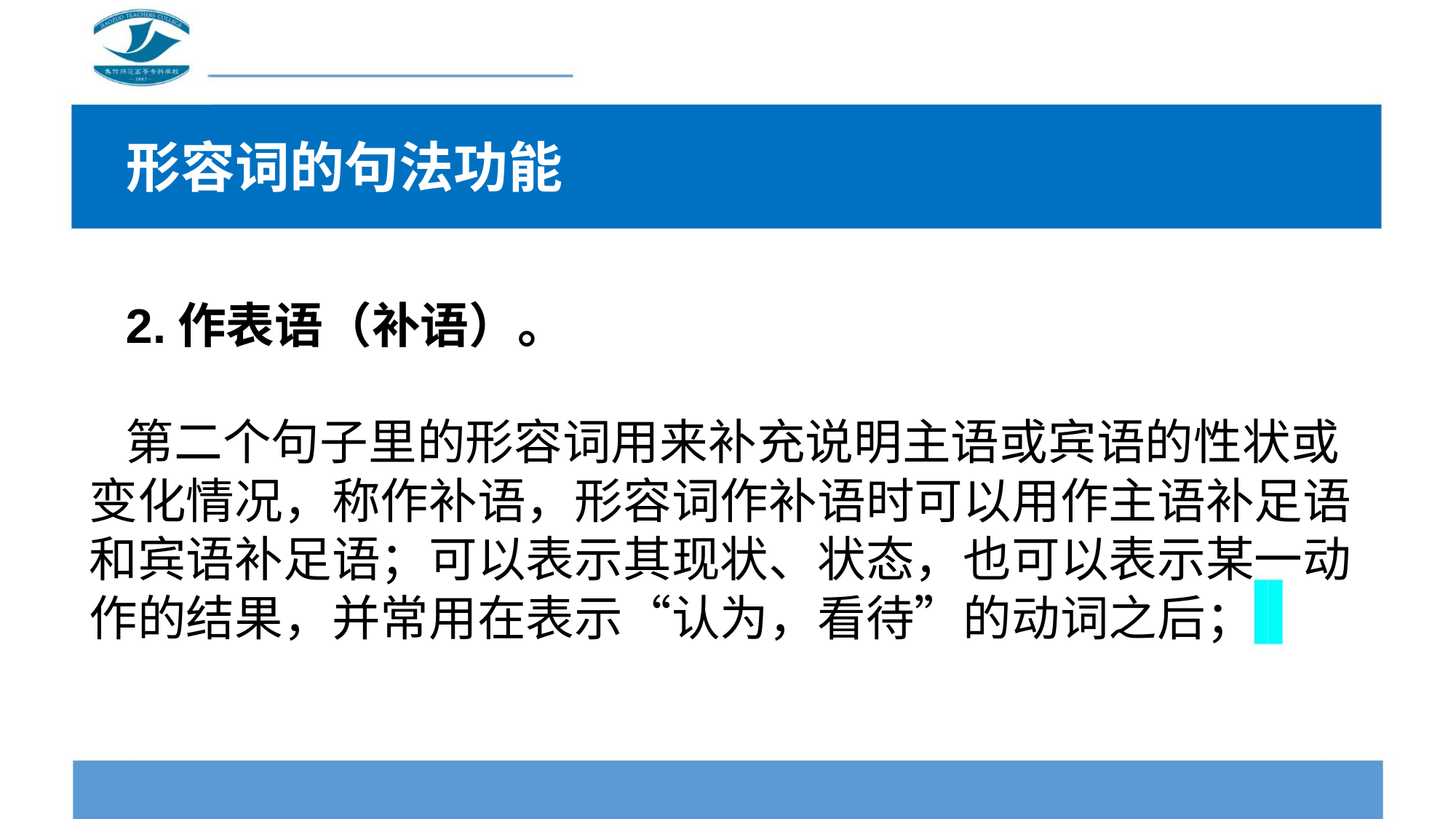

形容词的句法功能
2.作表语（补语）。
第二个句子里的形容词用来补充说明主语或宾语的性状或
变化情况，称作补语，形容词作补语时可以用作主语补足语
和宾语补足语；可以表示其现状、状态，也可以表示某一动
作的结果，并常用在表示“认为，看待”的动词之后；